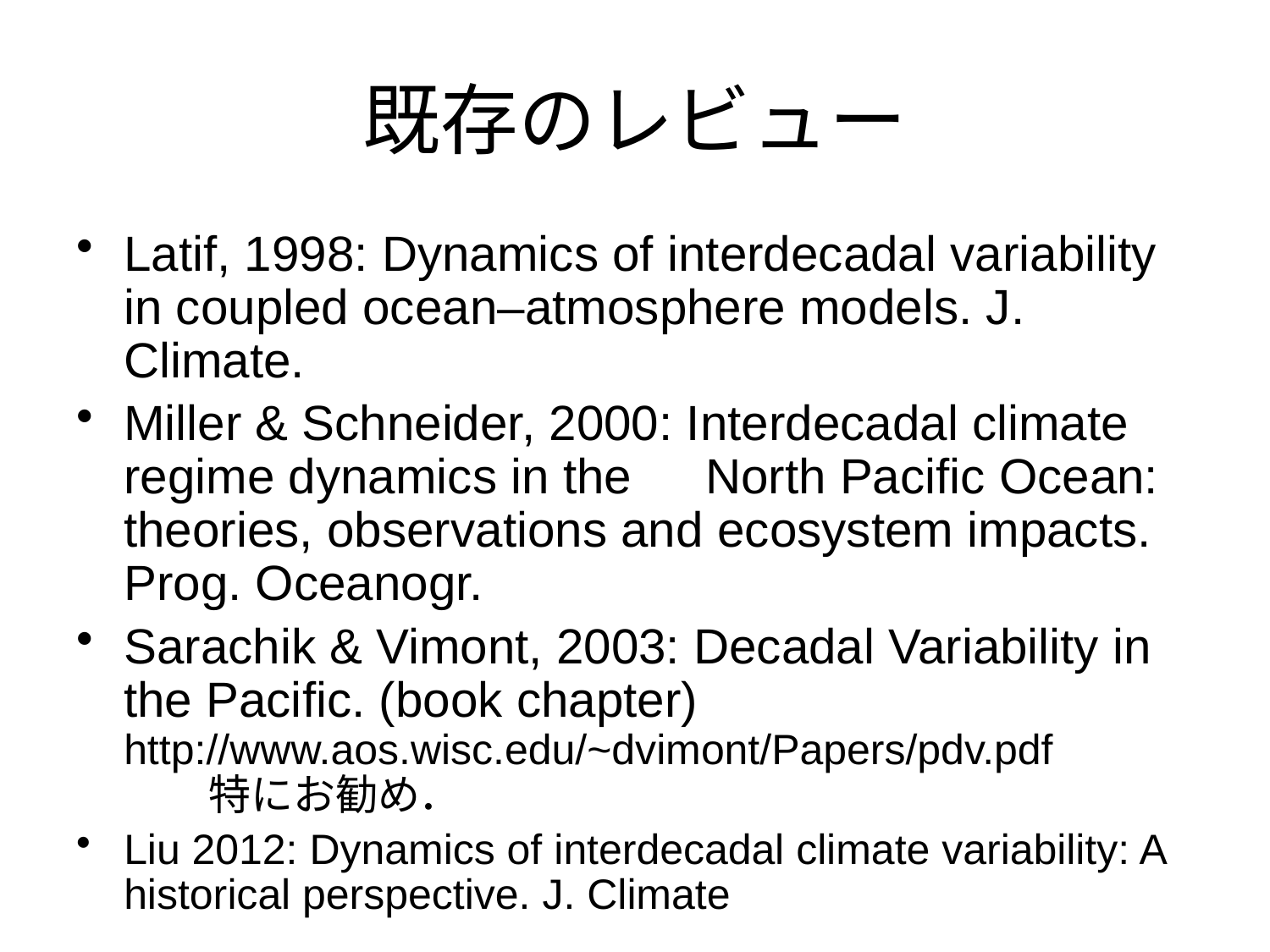

# 既存のレビュー
Latif, 1998: Dynamics of interdecadal variability in coupled ocean–atmosphere models. J. Climate.
Miller & Schneider, 2000: Interdecadal climate regime dynamics in the　North Pacific Ocean: theories, observations and ecosystem impacts. Prog. Oceanogr.
Sarachik & Vimont, 2003: Decadal Variability in the Pacific. (book chapter)　http://www.aos.wisc.edu/~dvimont/Papers/pdv.pdf 　　　　特にお勧め．
Liu 2012: Dynamics of interdecadal climate variability: A historical perspective. J. Climate